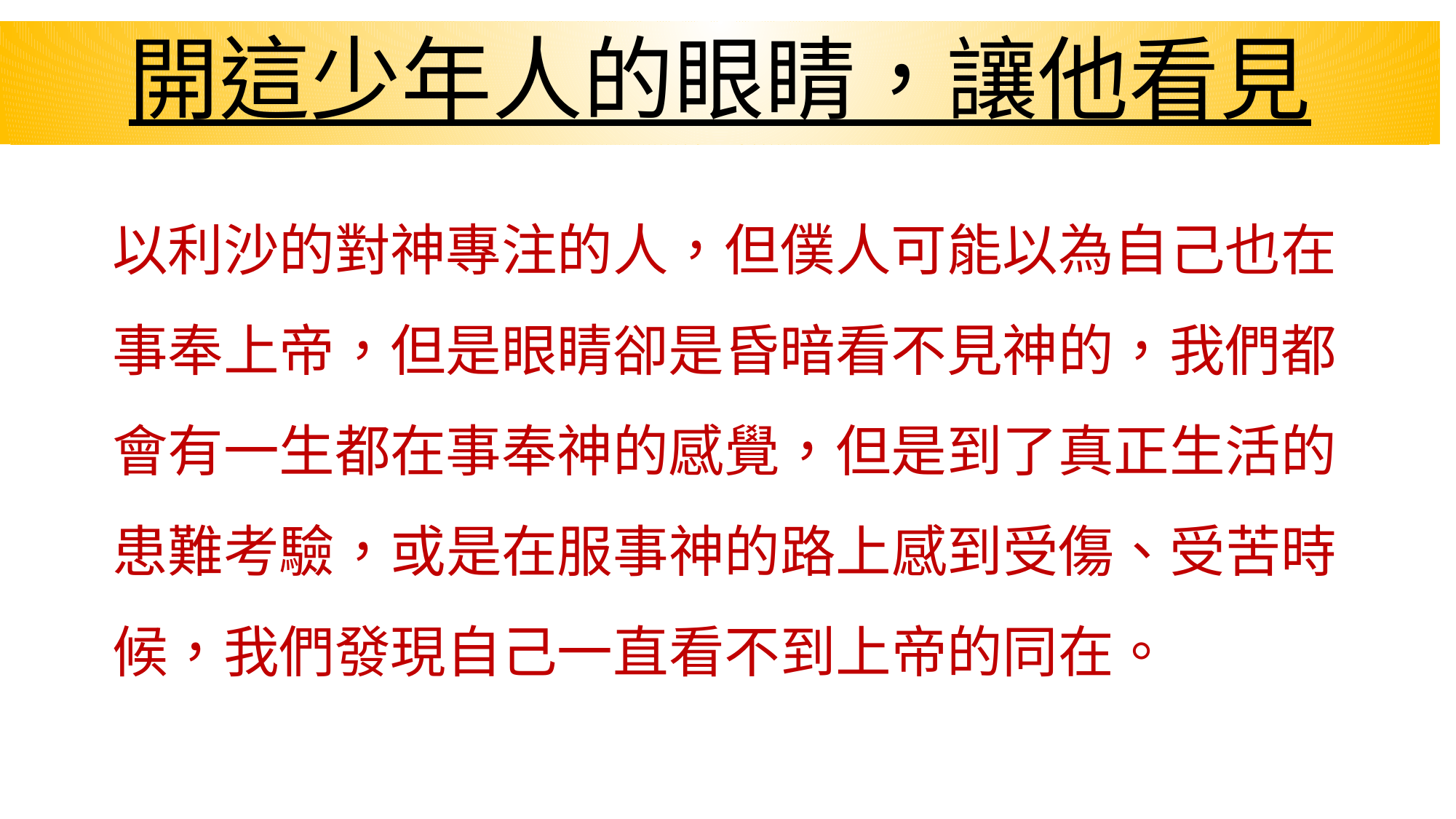

開這少年人的眼睛，讓他看見
以利沙的對神專注的人，但僕人可能以為自己也在事奉上帝，但是眼睛卻是昏暗看不見神的，我們都會有一生都在事奉神的感覺，但是到了真正生活的患難考驗，或是在服事神的路上感到受傷、受苦時候，我們發現自己一直看不到上帝的同在。